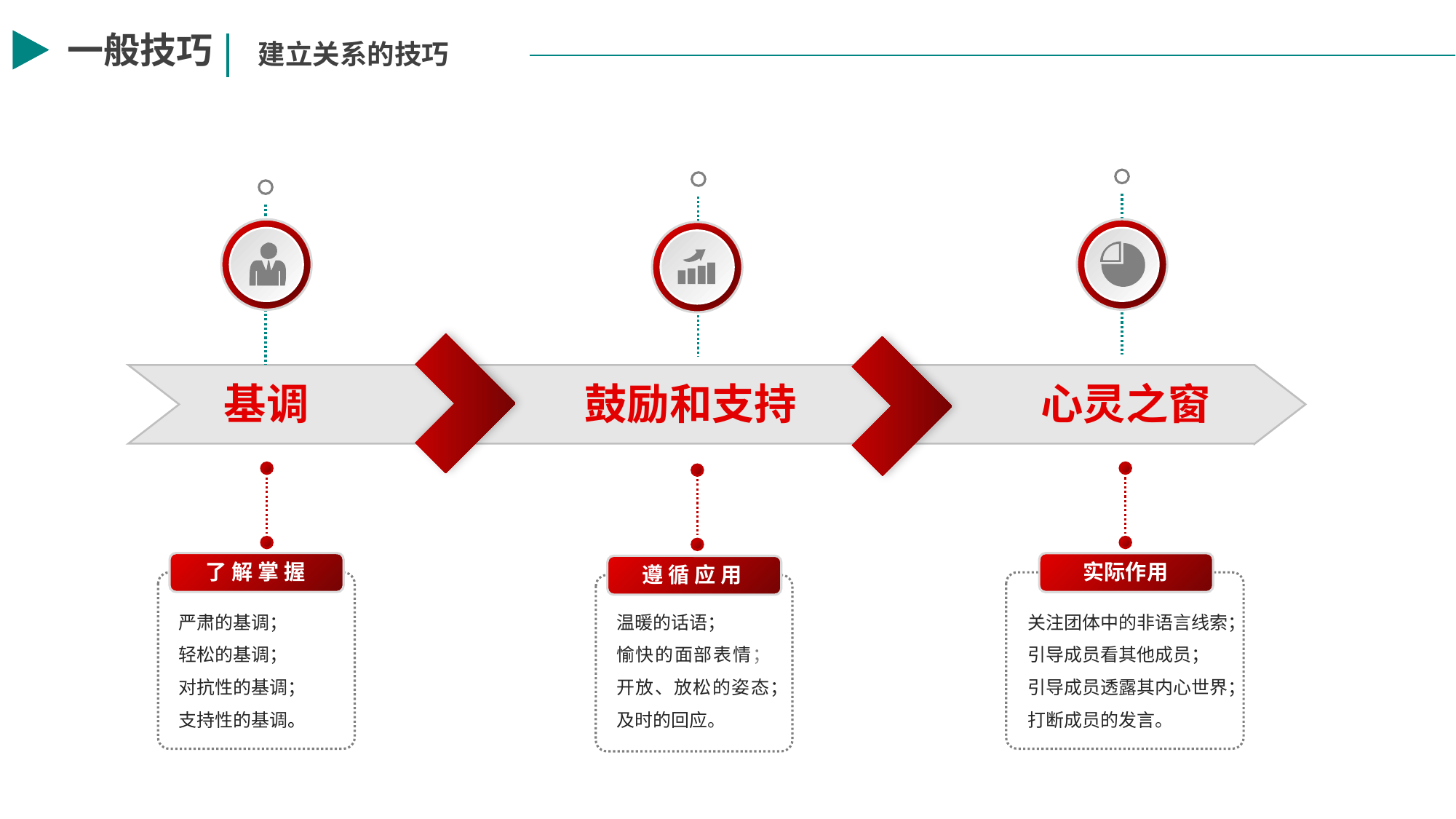

一般技巧
建立关系的技巧

心灵之窗
鼓励和支持
基调

了 解 掌 握

 实际作用

遵 循 应 用

温暖的话语；
愉快的面部表情；开放、放松的姿态；
及时的回应。
关注团体中的非语言线索；
引导成员看其他成员；
引导成员透露其内心世界；
打断成员的发言。
严肃的基调；
轻松的基调；
对抗性的基调；
支持性的基调。